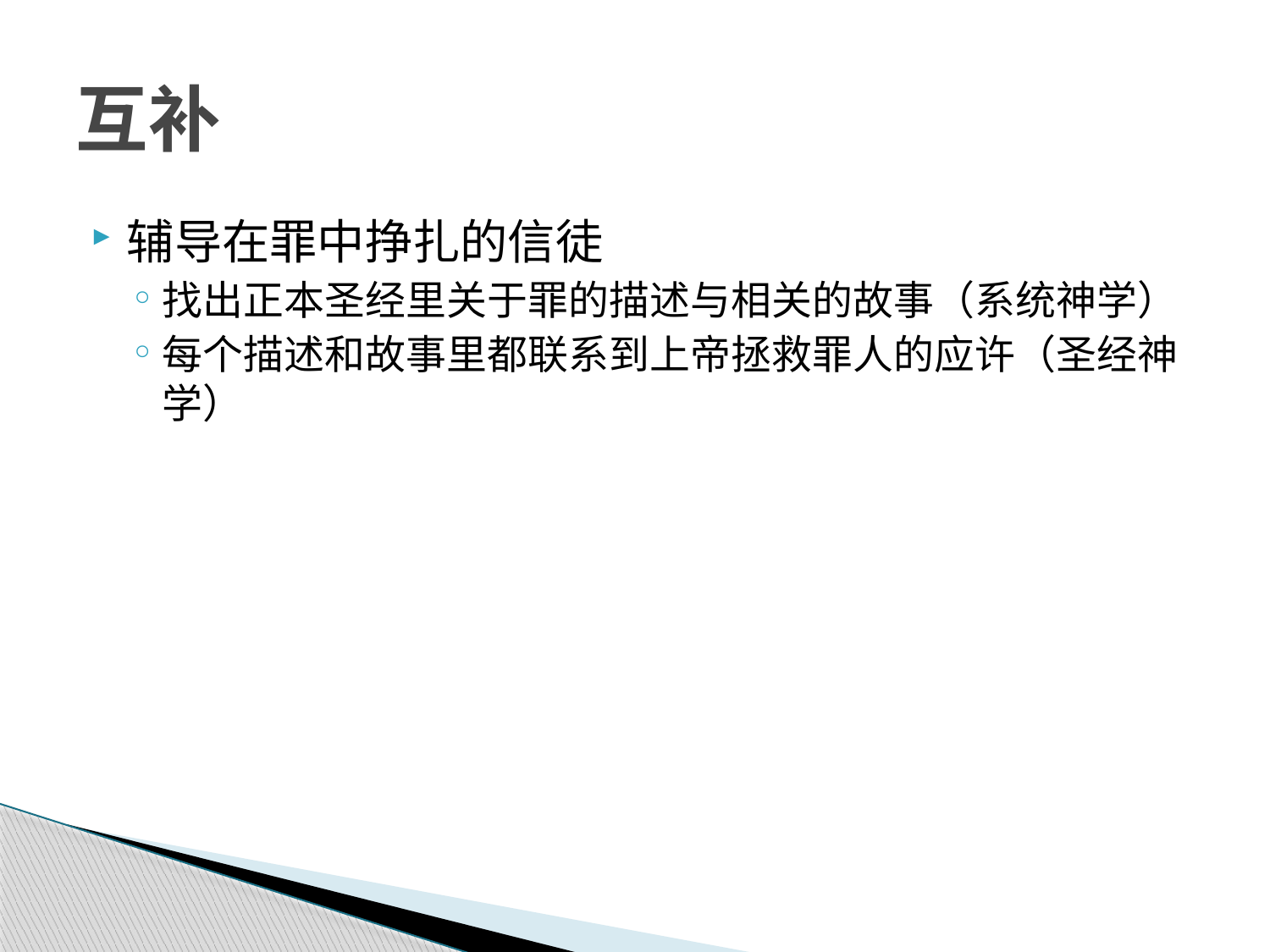

# 互补
辅导在罪中挣扎的信徒
找出正本圣经里关于罪的描述与相关的故事（系统神学）
每个描述和故事里都联系到上帝拯救罪人的应许（圣经神学）